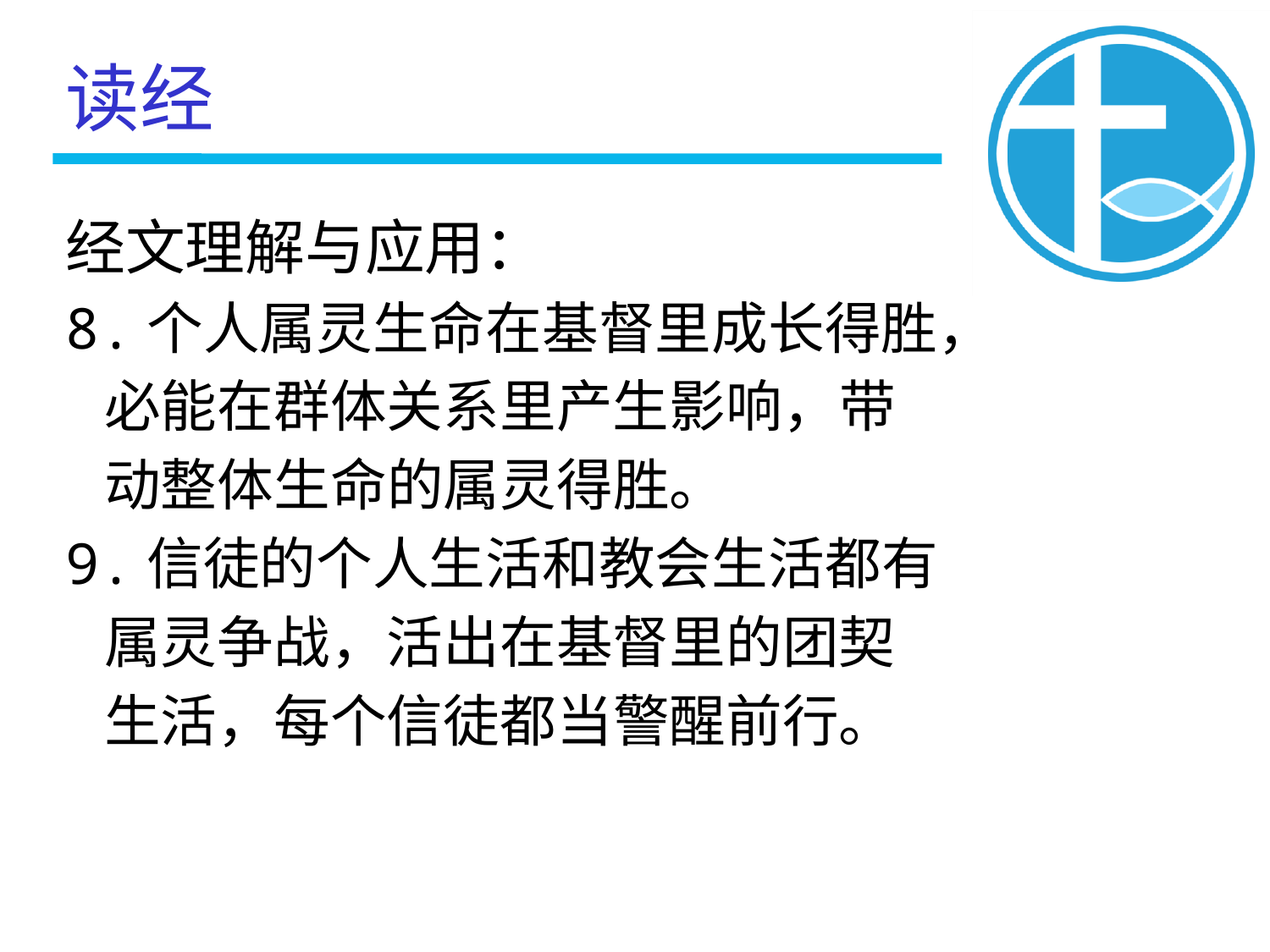

读经
经文理解与应用：
8.个人属灵生命在基督里成长得胜，
  必能在群体关系里产生影响，带
  动整体生命的属灵得胜。
9.信徒的个人生活和教会生活都有
  属灵争战，活出在基督里的团契
  生活，每个信徒都当警醒前行。